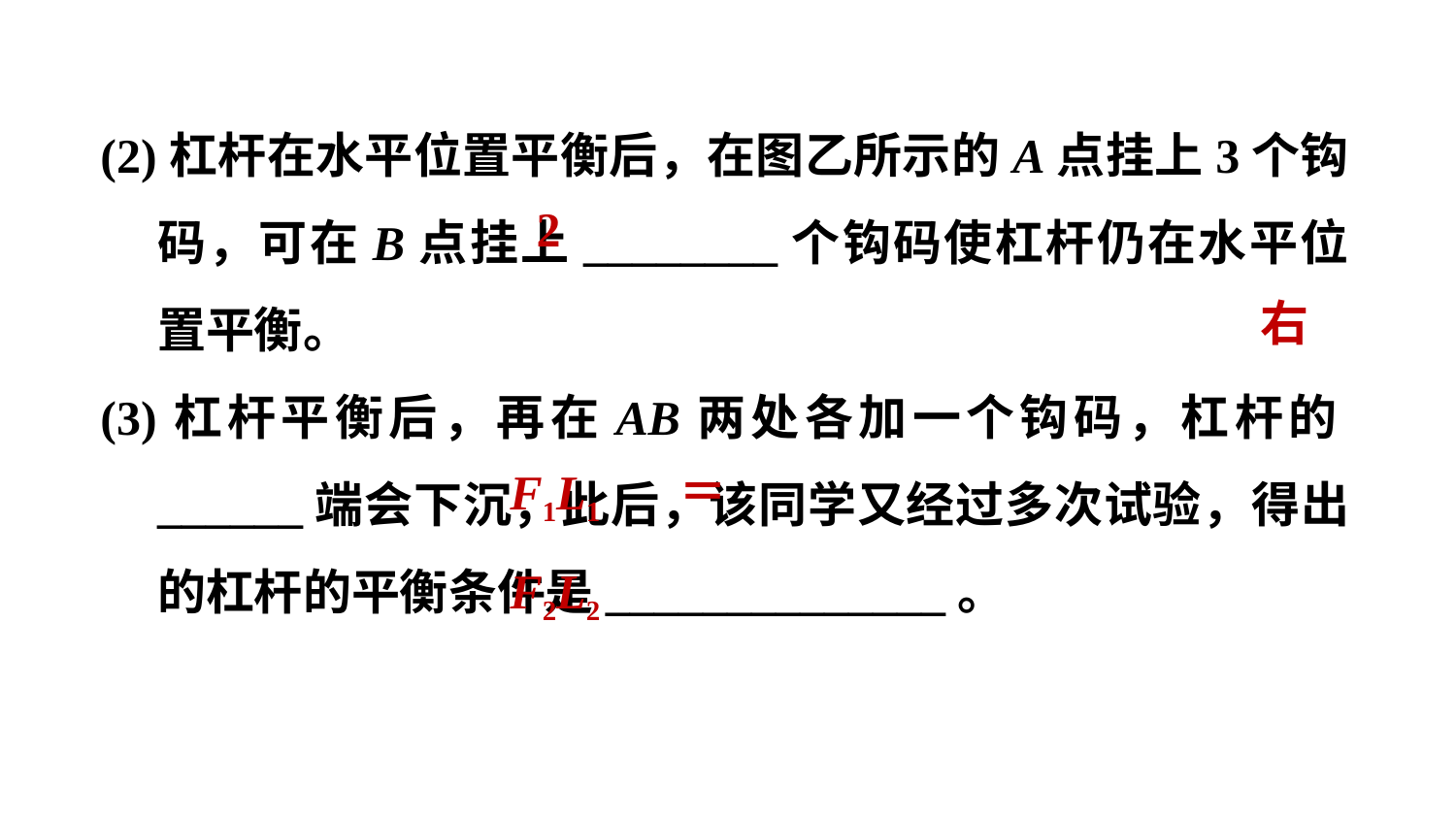

(2)杠杆在水平位置平衡后，在图乙所示的A点挂上3个钩码，可在B点挂上________个钩码使杠杆仍在水平位置平衡。
(3)杠杆平衡后，再在AB两处各加一个钩码，杠杆的______端会下沉，此后，该同学又经过多次试验，得出的杠杆的平衡条件是______________。
2
右
F1L1＝F2L2